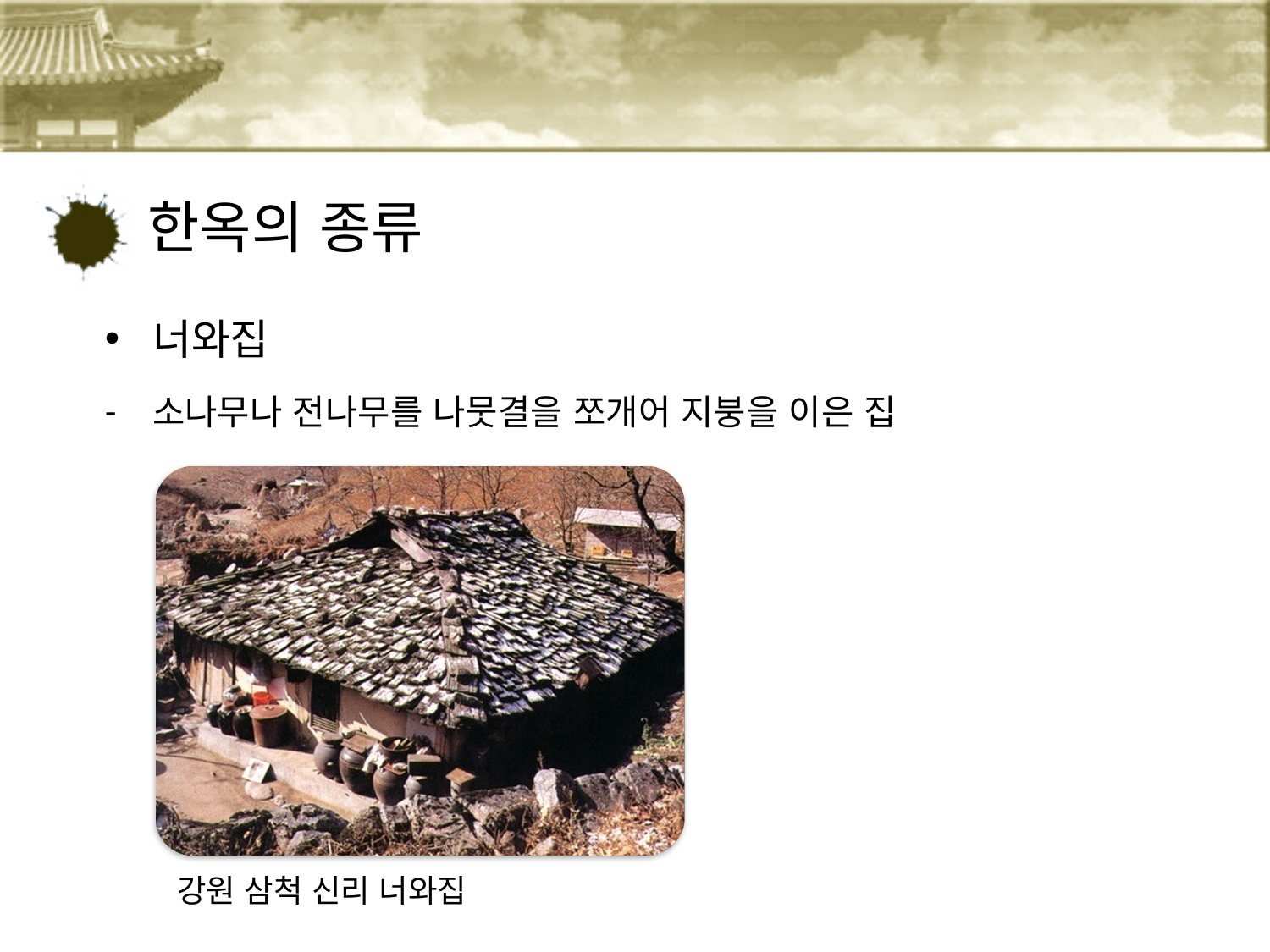

# 한옥의 종류
너와집

소나무나 전나무를 나뭇결을 쪼개어 지붕을 이은 집

강원 삼척 신리 너와집